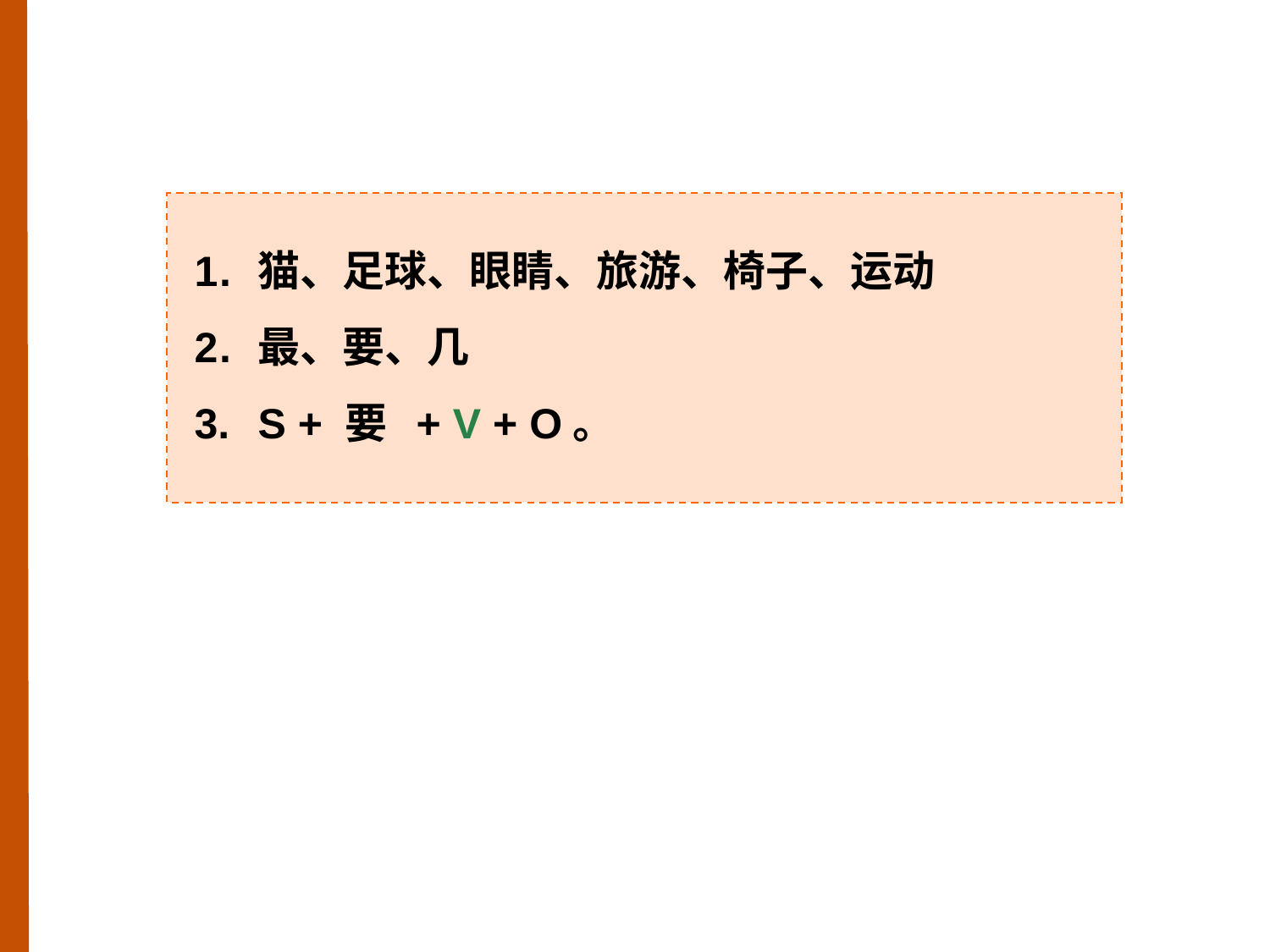

猫、足球、眼睛、旅游、椅子、运动
最、要、几
S + 要  + V + O。